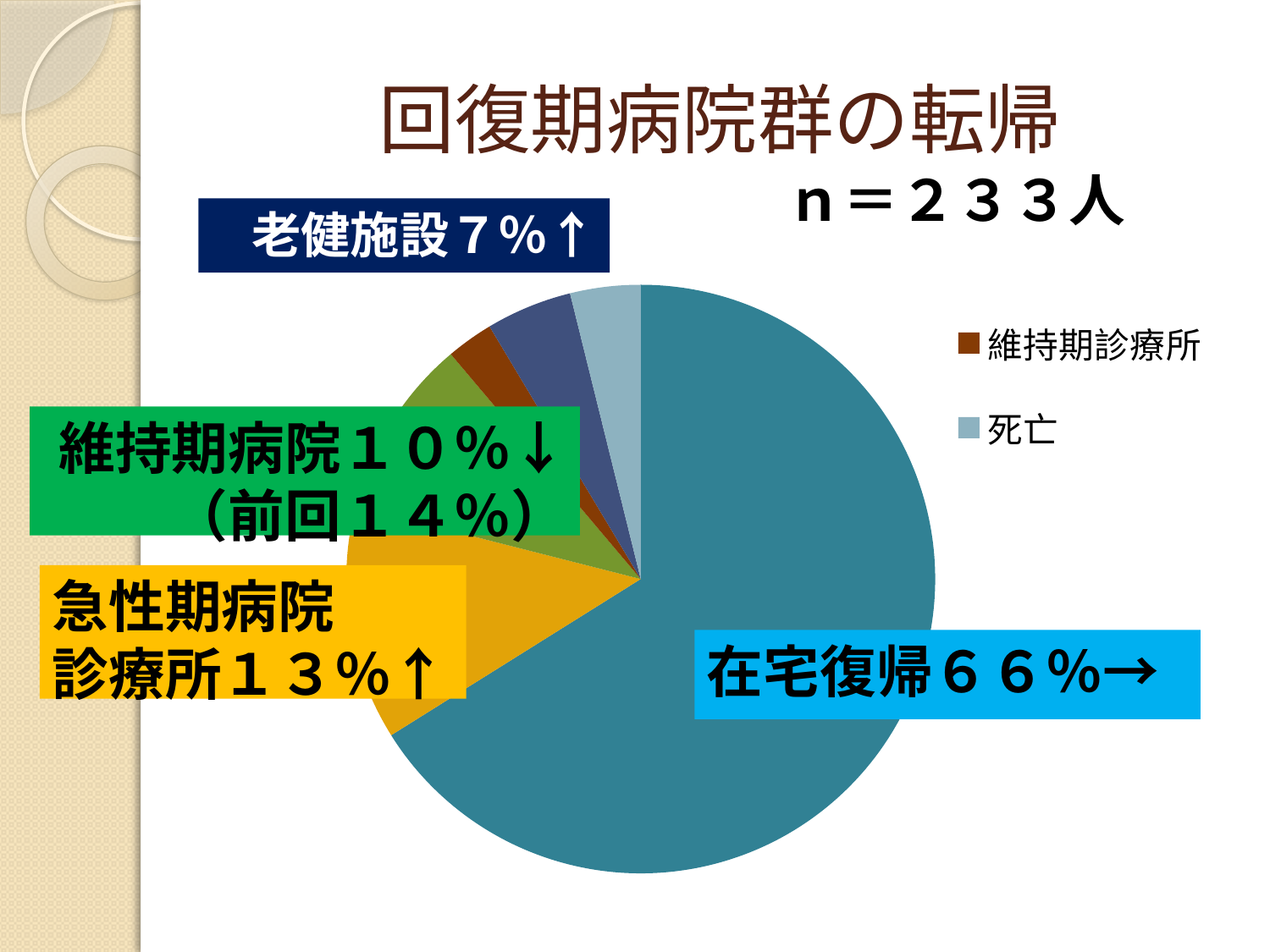

# 回復期病院群の転帰
ｎ＝２３３人
老健施設７％↑

### Chart

| Category | 患者数 |
|---|---|
| 在宅復帰 | 154.0 |
| 急性期病院・診療所 | 30.0 |
| 回復期病院 | 0.0 |
| 維持期病院 | 23.0 |
| 維持期診療所 | 6.0 |
| 老健施設 | 11.0 |
| 死亡 | 9.0 |
維持期病院１０％↓
（前回１４％）
急性期病院
診療所１３％↑
在宅復帰６６％→